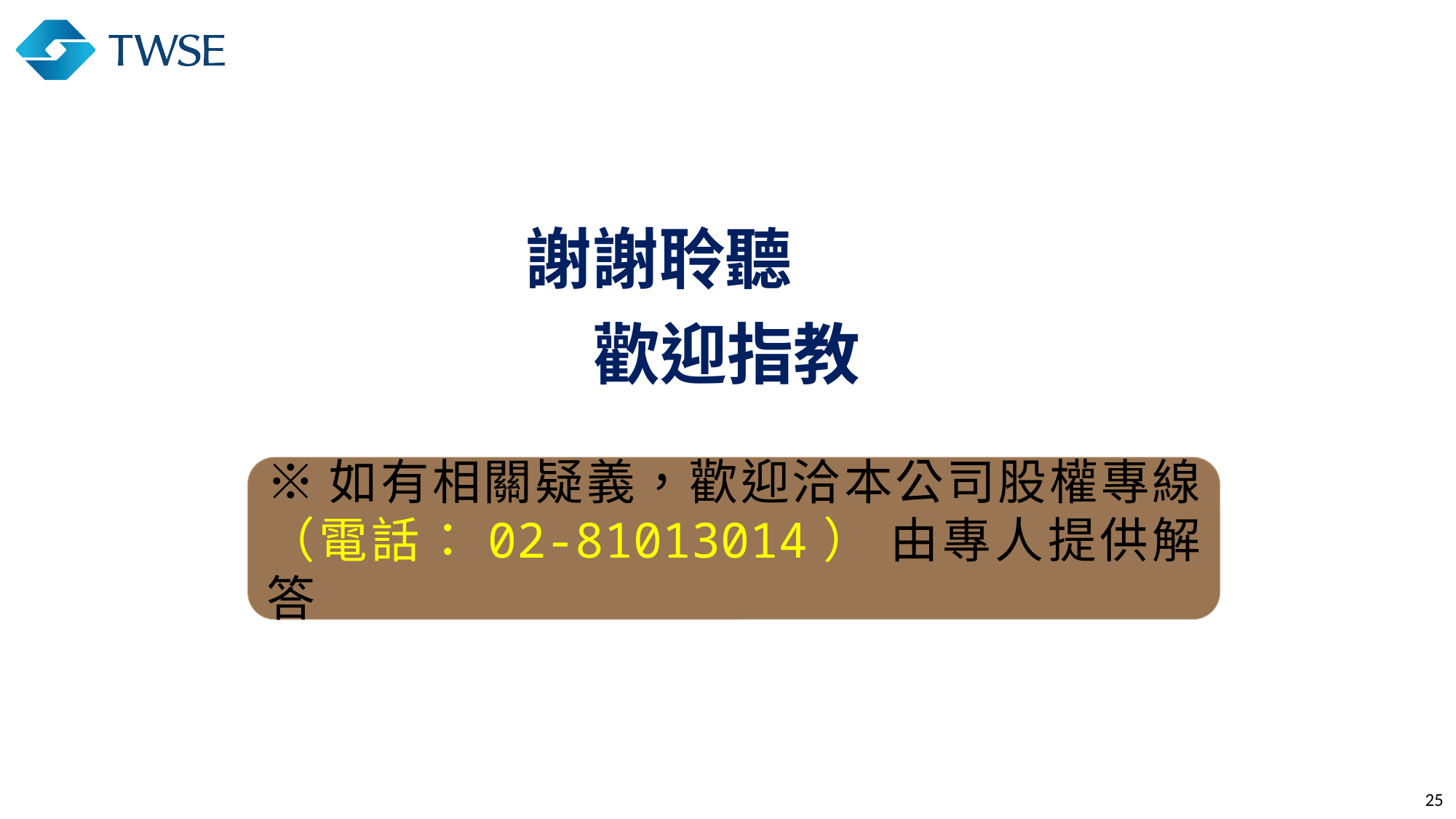

謝謝聆聽
        歡迎指教

※如有相關疑義，歡迎洽本公司股權專線（電話：02-81013014） 由專人提供解答
25